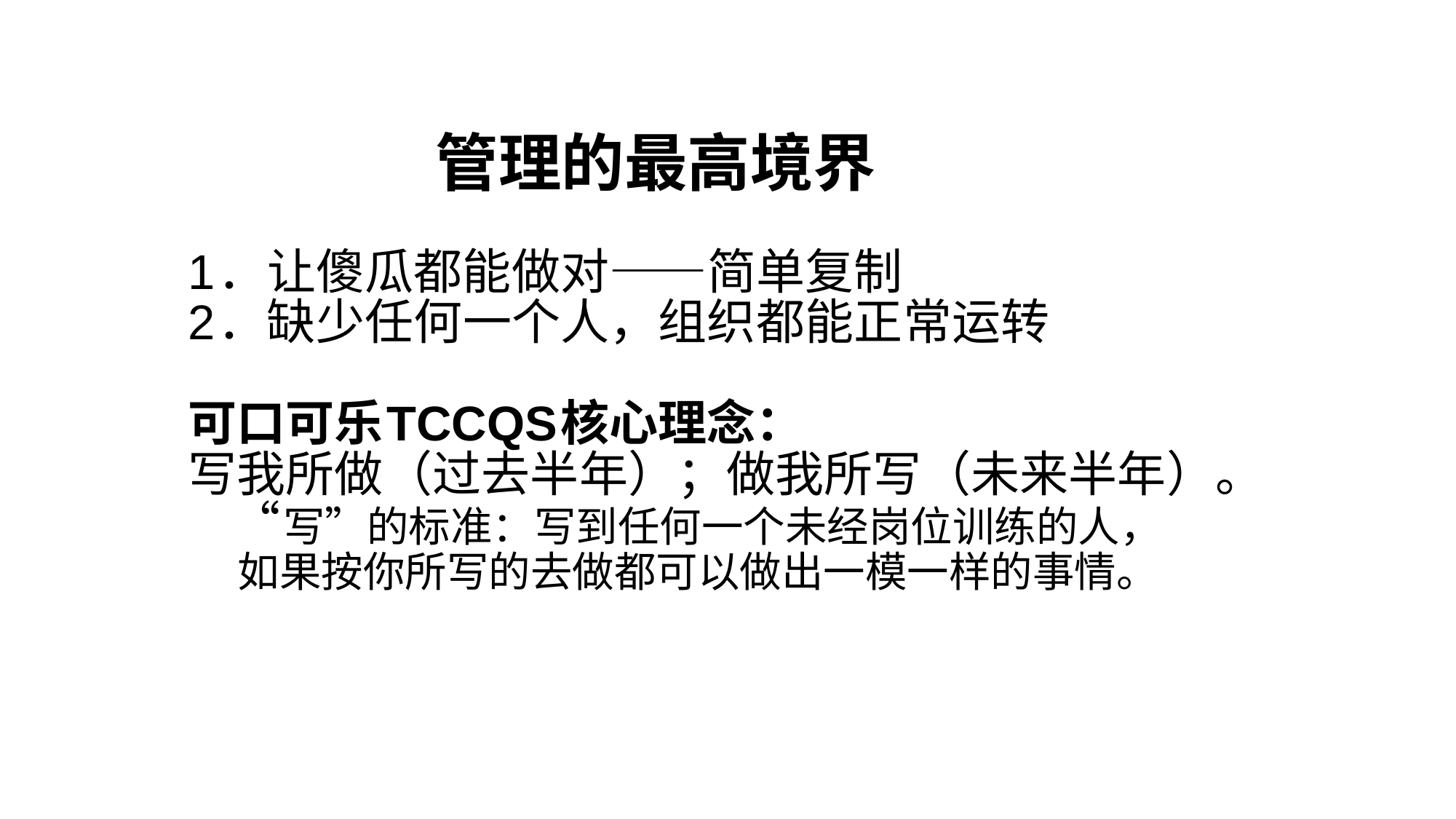

管理的最高境界

1．让傻瓜都能做对——简单复制
2．缺少任何一个人，组织都能正常运转

可口可乐TCCQS核心理念：
写我所做（过去半年）；做我所写（未来半年）。
    “写”的标准：写到任何一个未经岗位训练的人，
     如果按你所写的去做都可以做出一模一样的事情。